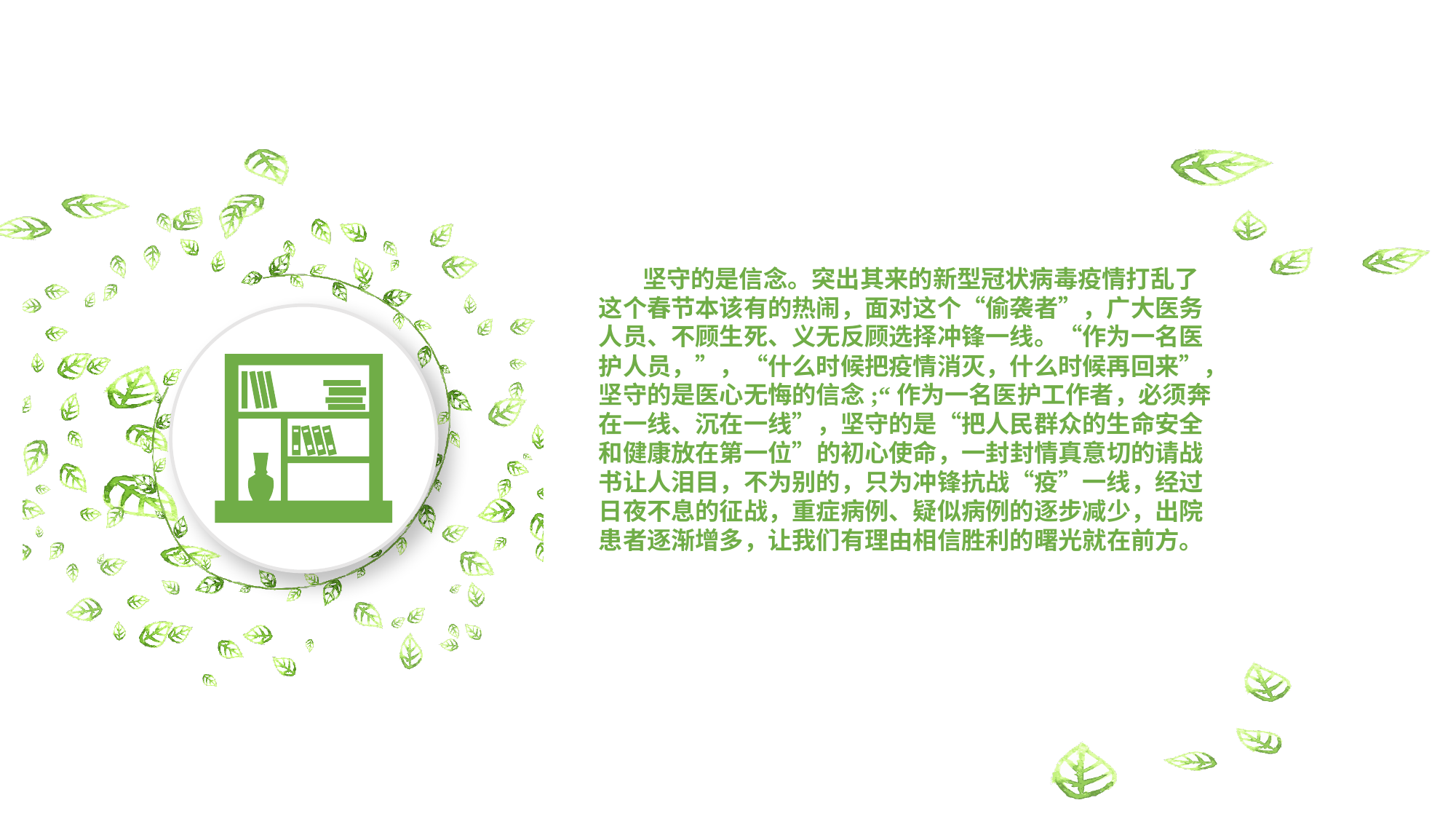

坚守的是信念。突出其来的新型冠状病毒疫情打乱了这个春节本该有的热闹，面对这个“偷袭者”，广大医务人员、不顾生死、义无反顾选择冲锋一线。“作为一名医护人员，”，“什么时候把疫情消灭，什么时候再回来”，坚守的是医心无悔的信念;“作为一名医护工作者，必须奔在一线、沉在一线”，坚守的是“把人民群众的生命安全和健康放在第一位”的初心使命，一封封情真意切的请战书让人泪目，不为别的，只为冲锋抗战“疫”一线，经过日夜不息的征战，重症病例、疑似病例的逐步减少，出院患者逐渐增多，让我们有理由相信胜利的曙光就在前方。